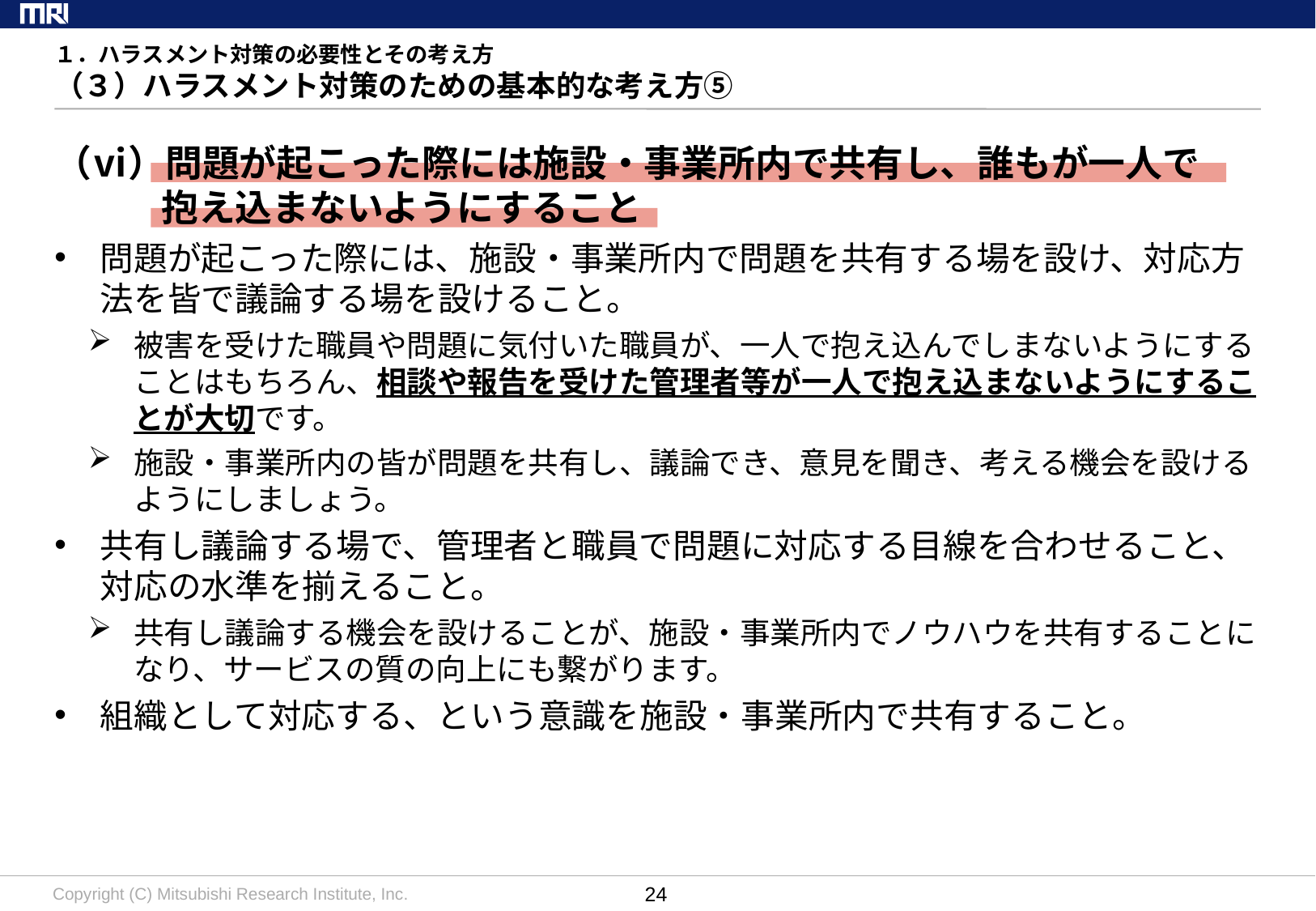

# １．ハラスメント対策の必要性とその考え方 （３）ハラスメント対策のための基本的な考え方⑤
（ⅵ）問題が起こった際には施設・事業所内で共有し、誰もが一人で
抱え込まないようにすること
問題が起こった際には、施設・事業所内で問題を共有する場を設け、対応方法を皆で議論する場を設けること。
被害を受けた職員や問題に気付いた職員が、一人で抱え込んでしまないようにすることはもちろん、相談や報告を受けた管理者等が一人で抱え込まないようにすることが大切です。
施設・事業所内の皆が問題を共有し、議論でき、意見を聞き、考える機会を設けるようにしましょう。
共有し議論する場で、管理者と職員で問題に対応する目線を合わせること、対応の水準を揃えること。
共有し議論する機会を設けることが、施設・事業所内でノウハウを共有することになり、サービスの質の向上にも繋がります。
組織として対応する、という意識を施設・事業所内で共有すること。